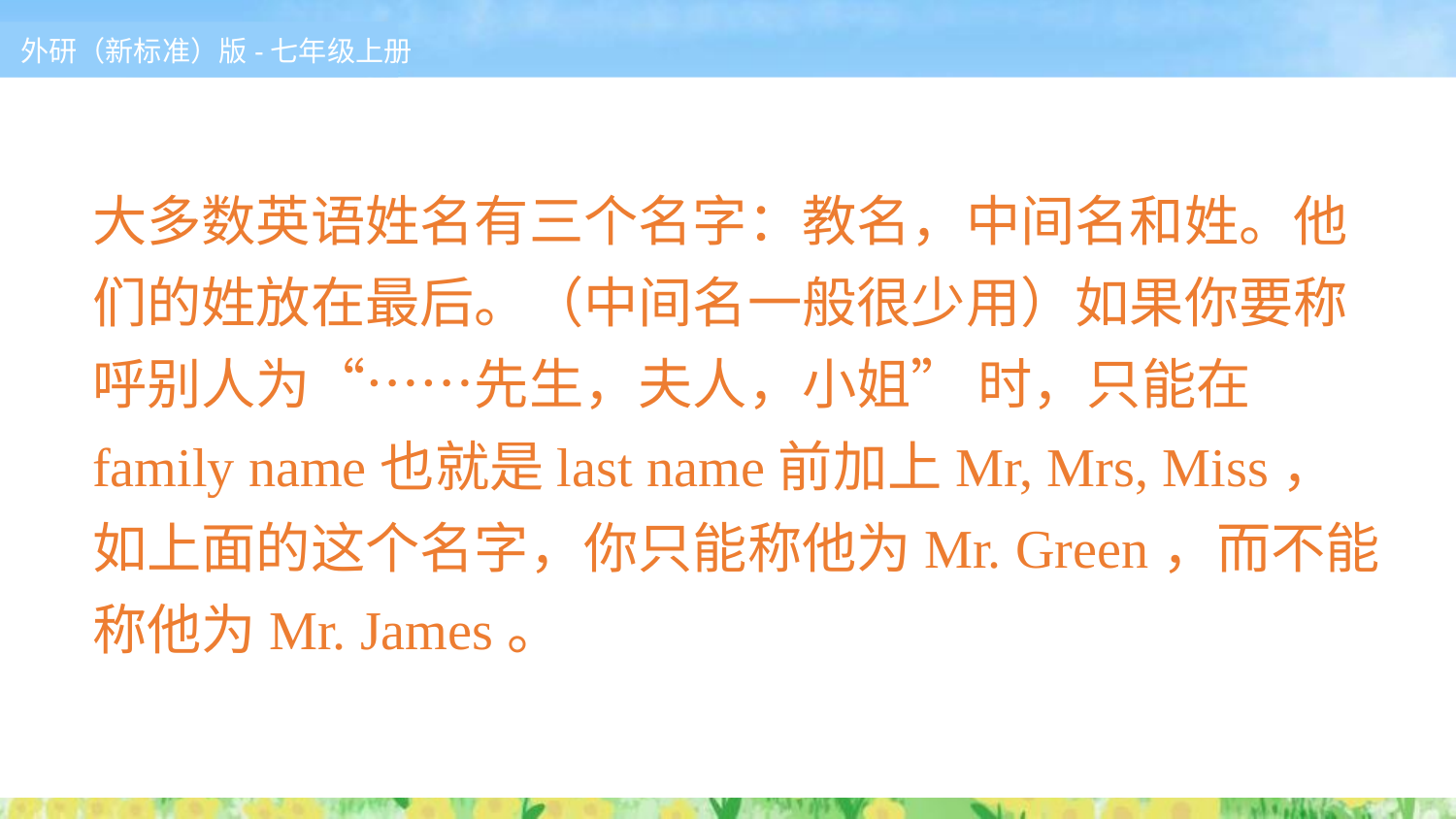

大多数英语姓名有三个名字：教名，中间名和姓。他们的姓放在最后。（中间名一般很少用）如果你要称呼别人为“……先生，夫人，小姐” 时，只能在family name也就是last name前加上Mr, Mrs, Miss，如上面的这个名字，你只能称他为Mr. Green，而不能称他为Mr. James。